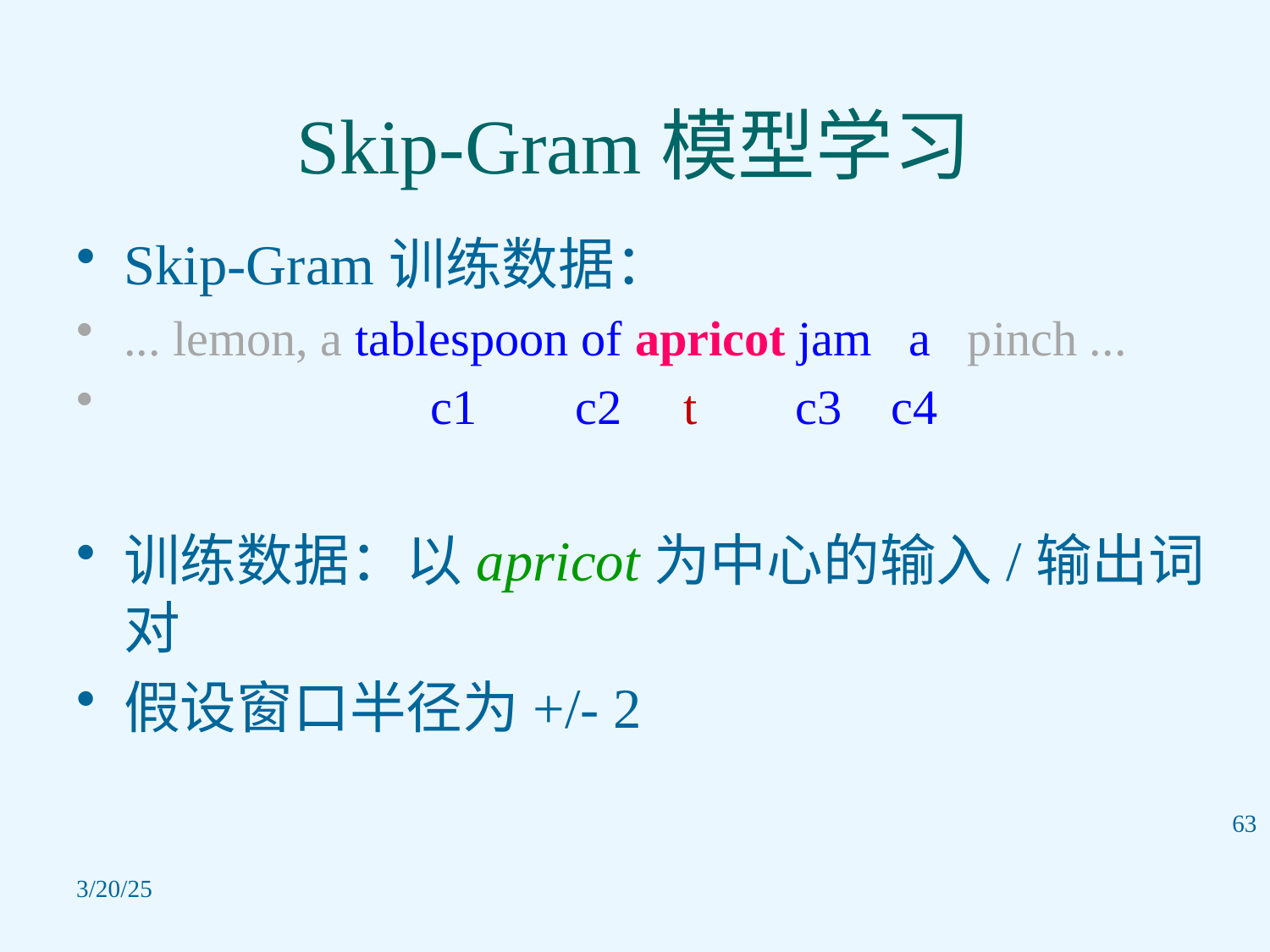

# Skip-Gram模型学习
Skip-Gram训练数据：
... lemon, a tablespoon of apricot jam   a   pinch ...
                         c1        c2     t        c3    c4

训练数据：以apricot为中心的输入/输出词对
假设窗口半径为+/- 2
63
3/20/25